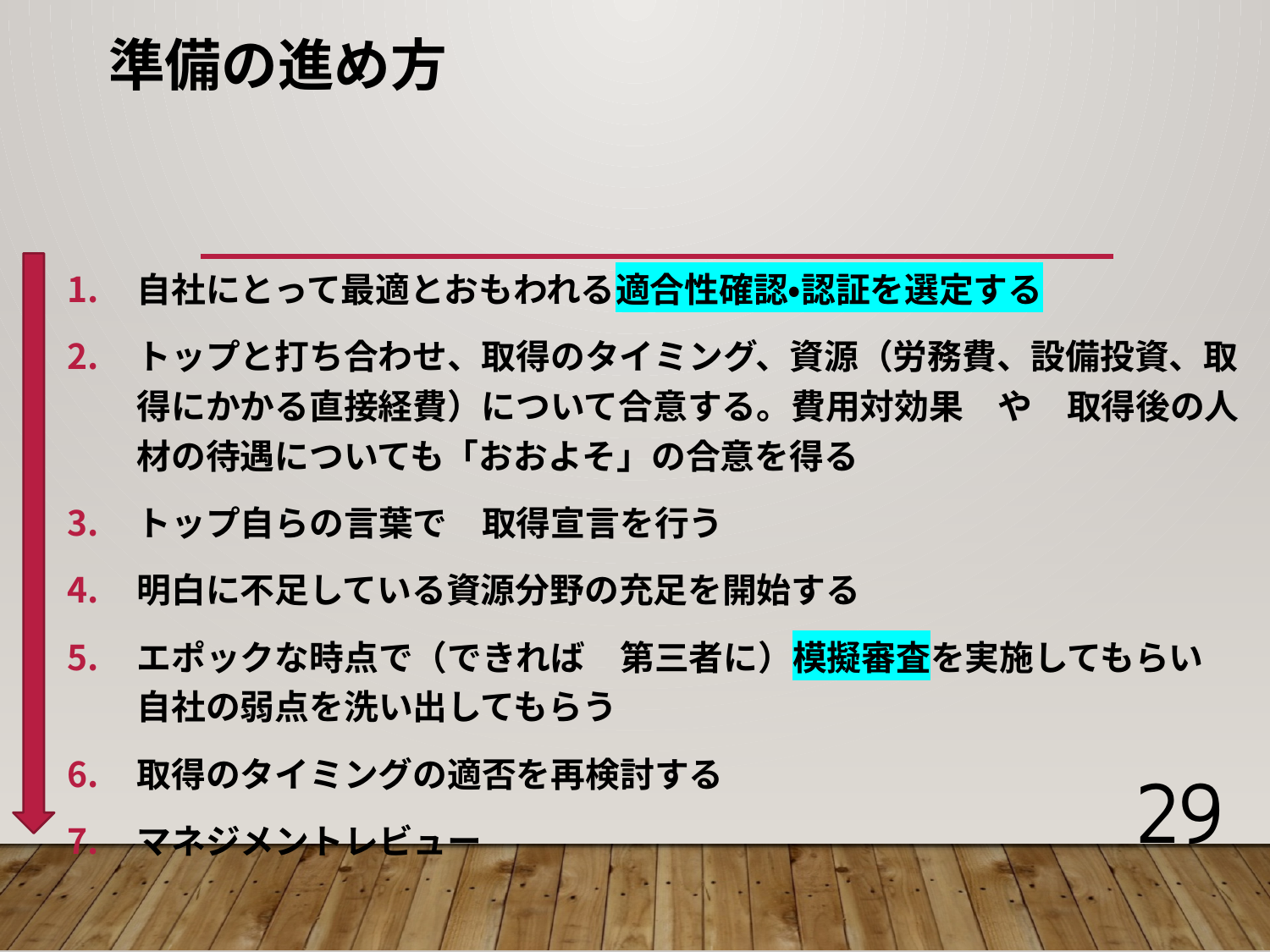

# 準備の進め方
自社にとって最適とおもわれる適合性確認・認証を選定する
トップと打ち合わせ、取得のタイミング、資源（労務費、設備投資、取得にかかる直接経費）について合意する。費用対効果　や　取得後の人材の待遇についても「おおよそ」の合意を得る
トップ自らの言葉で　取得宣言を行う
明白に不足している資源分野の充足を開始する
エポックな時点で（できれば　第三者に）模擬審査を実施してもらい　自社の弱点を洗い出してもらう
取得のタイミングの適否を再検討する
マネジメントレビュー

29